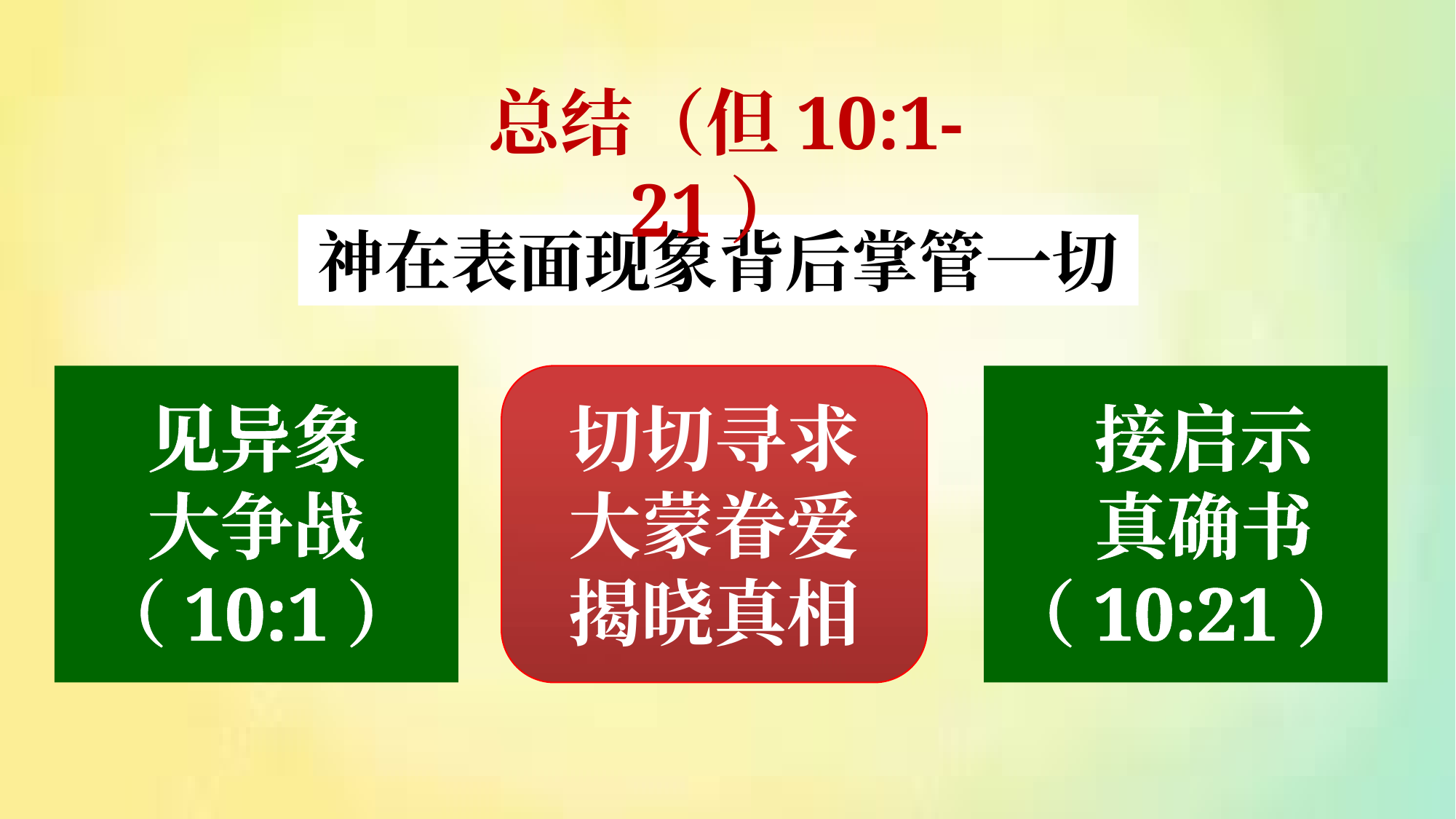

总结（但10:1-21）
神在表面现象背后掌管一切
见异象
大争战
（10:1）
 接启示
 真确书
（10:21）
切切寻求
大蒙眷爱
揭晓真相